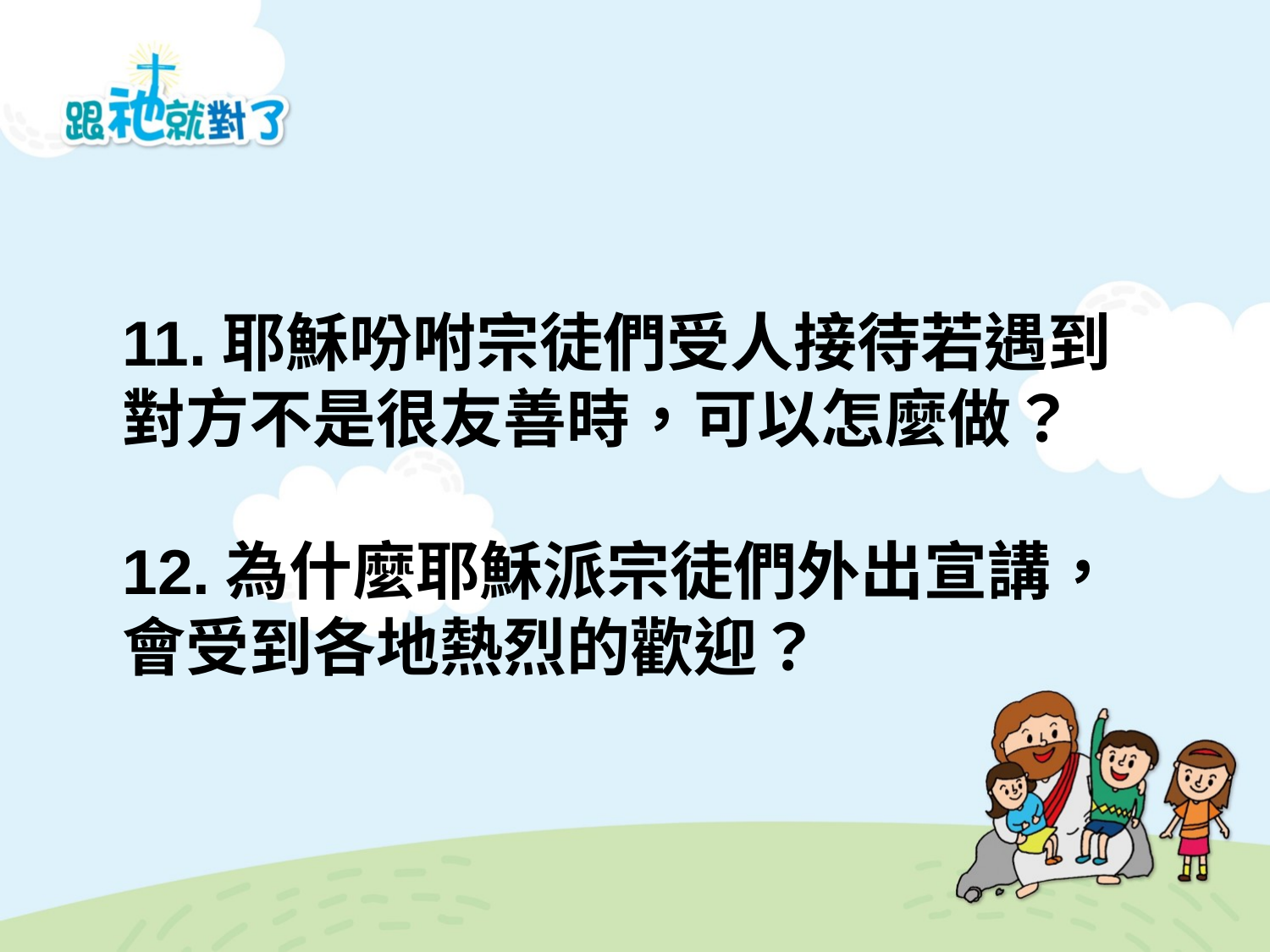

11.耶穌吩咐宗徒們受人接待若遇到對方不是很友善時，可以怎麼做？

12.為什麼耶穌派宗徒們外出宣講，會受到各地熱烈的歡迎？